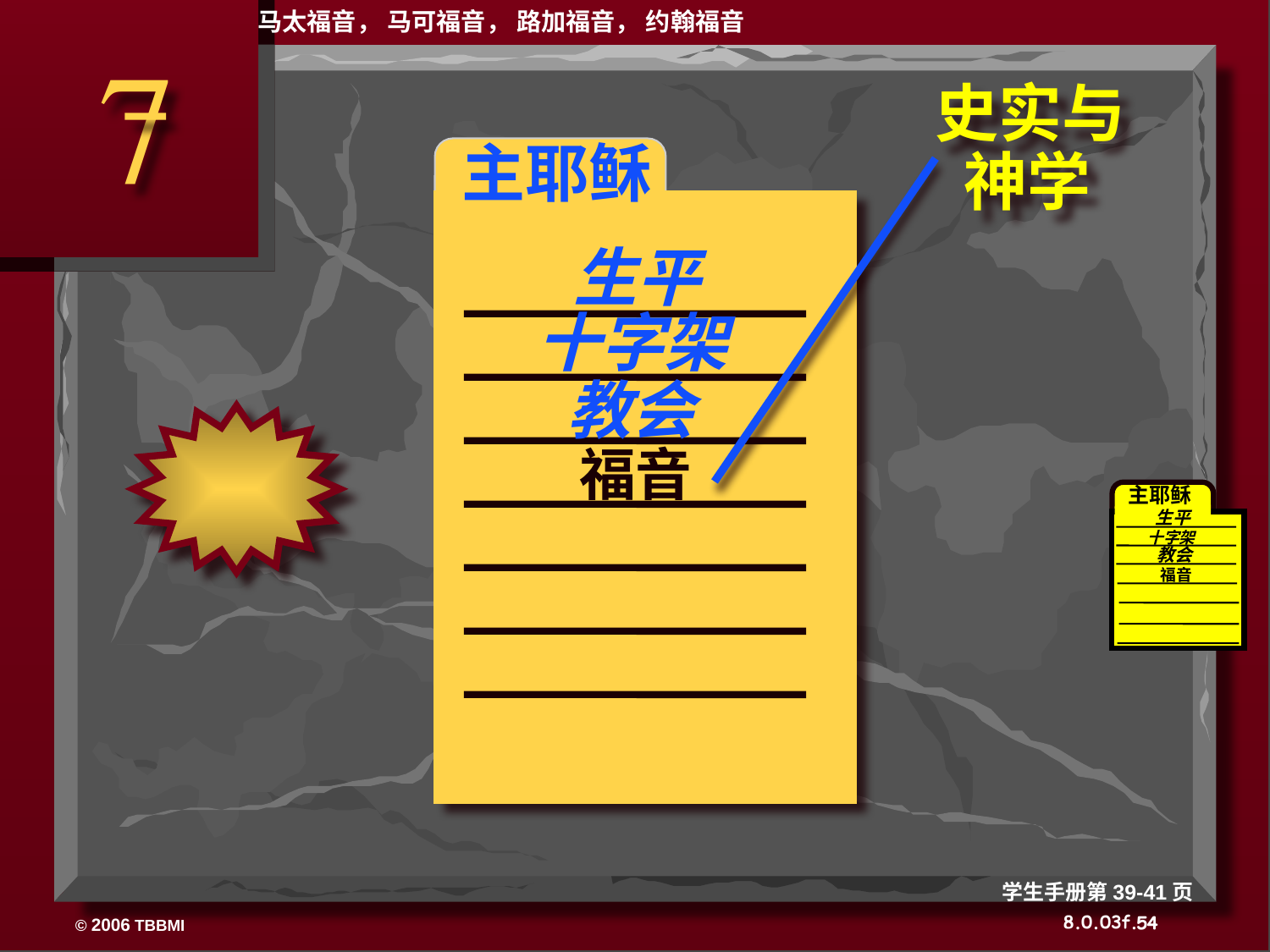

马太福音， 马可福音， 路加福音， 约翰福音

7

史实与    神学

  主耶稣

生平
十字架

教会

福音

主耶稣

生平
十字架
教会
福音

学生手册第39-41页
54